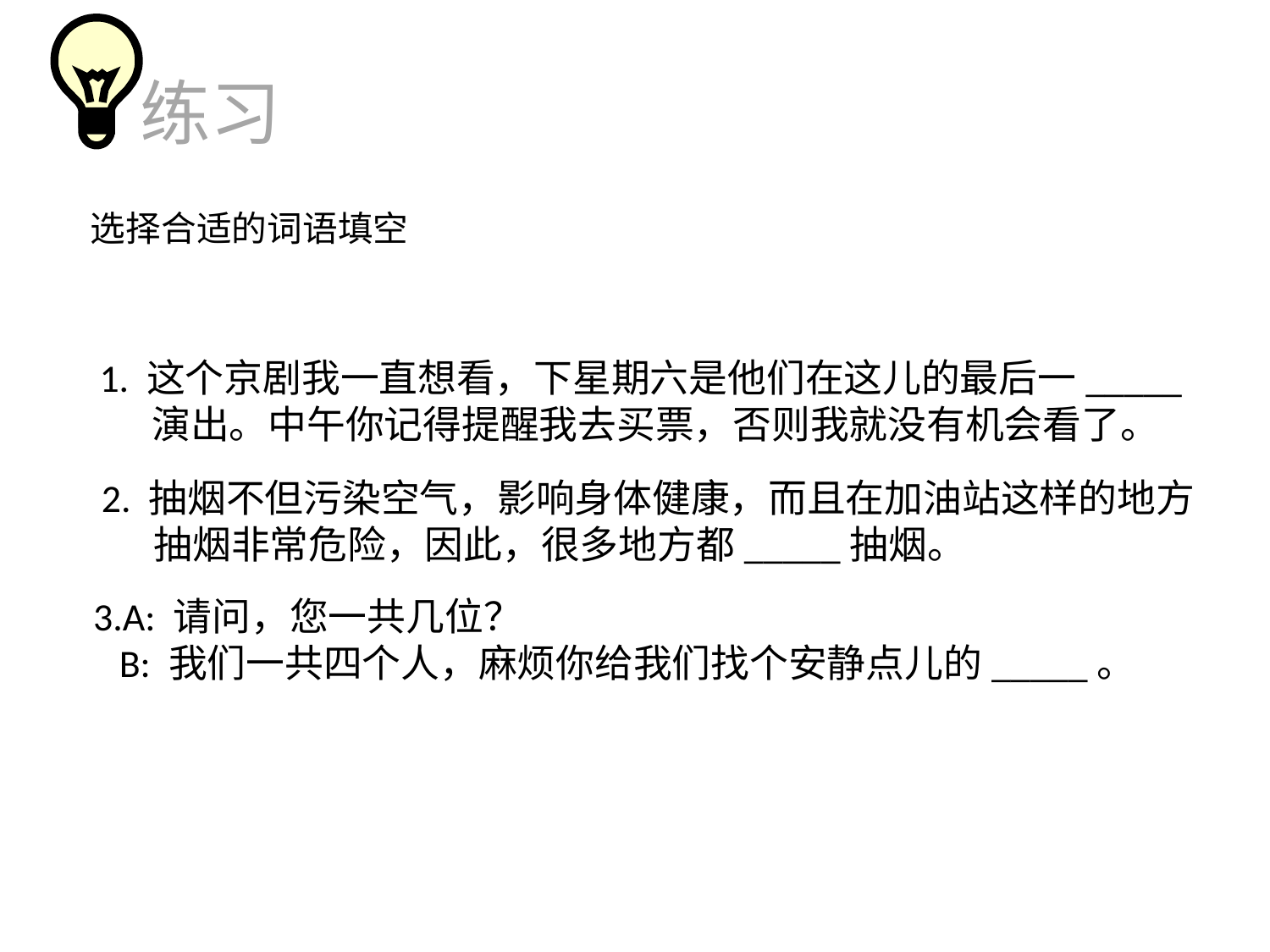

练习
选择合适的词语填空
1. 这个京剧我一直想看，下星期六是他们在这儿的最后一_____
    演出。中午你记得提醒我去买票，否则我就没有机会看了。
2. 抽烟不但污染空气，影响身体健康，而且在加油站这样的地方
    抽烟非常危险，因此，很多地方都_____抽烟。
3.A: 请问，您一共几位？
   B: 我们一共四个人，麻烦你给我们找个安静点儿的_____。